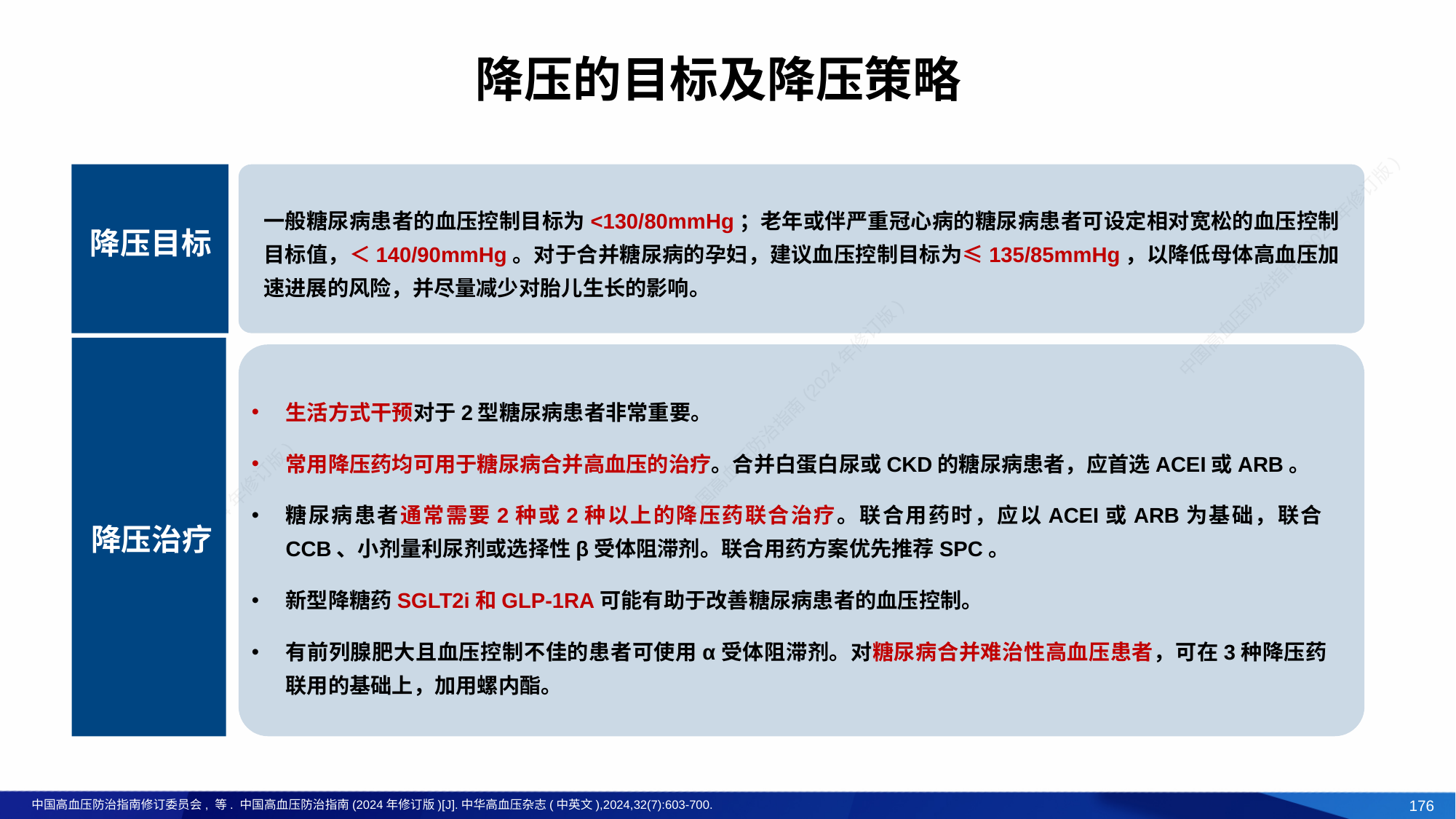

降压的目标及降压策略

降压目标

降压治疗

一般糖尿病患者的血压控制目标为<130/80mmHg；老年或伴严重冠心病的糖尿病患者可设定相对宽松的血压控制目标值，＜140/90mmHg。对于合并糖尿病的孕妇，建议血压控制目标为≤135/85mmHg，以降低母体高血压加速进展的风险，并尽量减少对胎儿生长的影响。

生活方式干预对于2型糖尿病患者非常重要。
常用降压药均可用于糖尿病合并高血压的治疗。合并白蛋白尿或CKD的糖尿病患者，应首选ACEI或ARB。
糖尿病患者通常需要2种或2种以上的降压药联合治疗。联合用药时，应以ACEI或ARB为基础，联合CCB、小剂量利尿剂或选择性β受体阻滞剂。联合用药方案优先推荐SPC。
新型降糖药SGLT2i和GLP-1RA可能有助于改善糖尿病患者的血压控制。
有前列腺肥大且血压控制不佳的患者可使用α受体阻滞剂。对糖尿病合并难治性高血压患者，可在3种降压药联用的基础上，加用螺内酯。